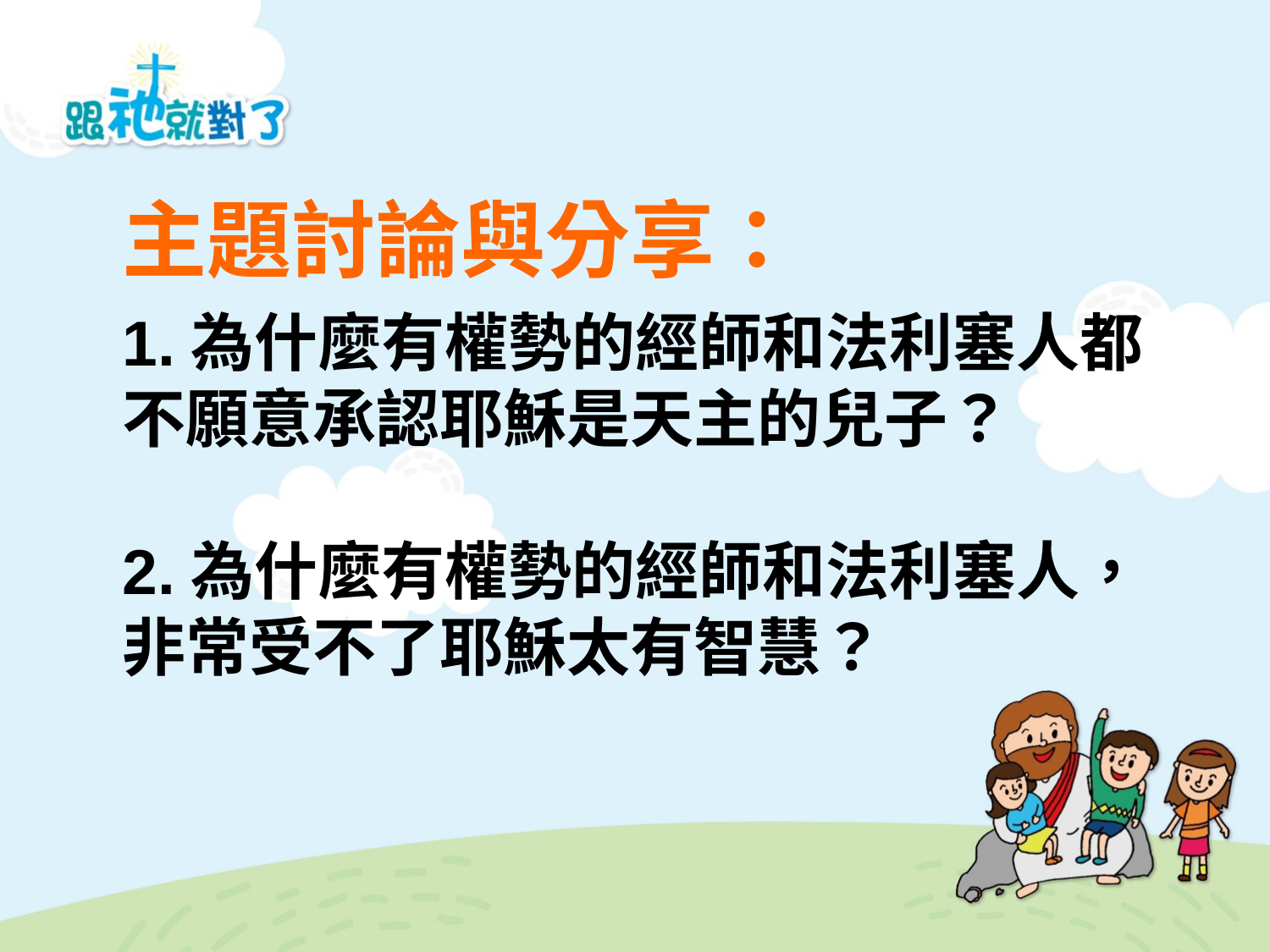

主題討論與分享：
1.為什麼有權勢的經師和法利塞人都不願意承認耶穌是天主的兒子？

2.為什麼有權勢的經師和法利塞人，非常受不了耶穌太有智慧？